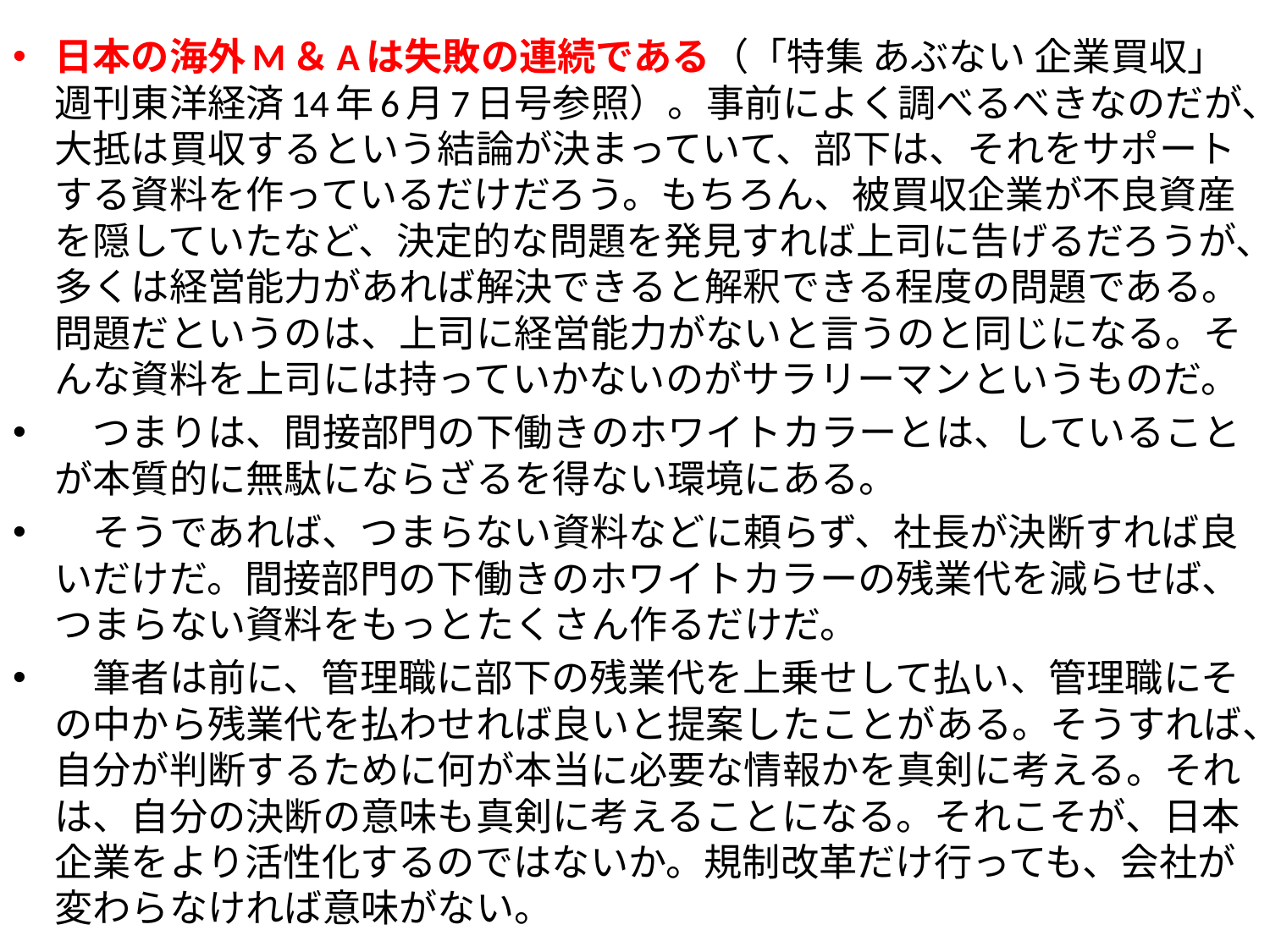

日本の海外M＆Aは失敗の連続である（「特集 あぶない 企業買収」週刊東洋経済14年6月7日号参照）。事前によく調べるべきなのだが、大抵は買収するという結論が決まっていて、部下は、それをサポートする資料を作っているだけだろう。もちろん、被買収企業が不良資産を隠していたなど、決定的な問題を発見すれば上司に告げるだろうが、多くは経営能力があれば解決できると解釈できる程度の問題である。問題だというのは、上司に経営能力がないと言うのと同じになる。そんな資料を上司には持っていかないのがサラリーマンというものだ。
　つまりは、間接部門の下働きのホワイトカラーとは、していることが本質的に無駄にならざるを得ない環境にある。
　そうであれば、つまらない資料などに頼らず、社長が決断すれば良いだけだ。間接部門の下働きのホワイトカラーの残業代を減らせば、つまらない資料をもっとたくさん作るだけだ。
　筆者は前に、管理職に部下の残業代を上乗せして払い、管理職にその中から残業代を払わせれば良いと提案したことがある。そうすれば、自分が判断するために何が本当に必要な情報かを真剣に考える。それは、自分の決断の意味も真剣に考えることになる。それこそが、日本企業をより活性化するのではないか。規制改革だけ行っても、会社が変わらなければ意味がない。